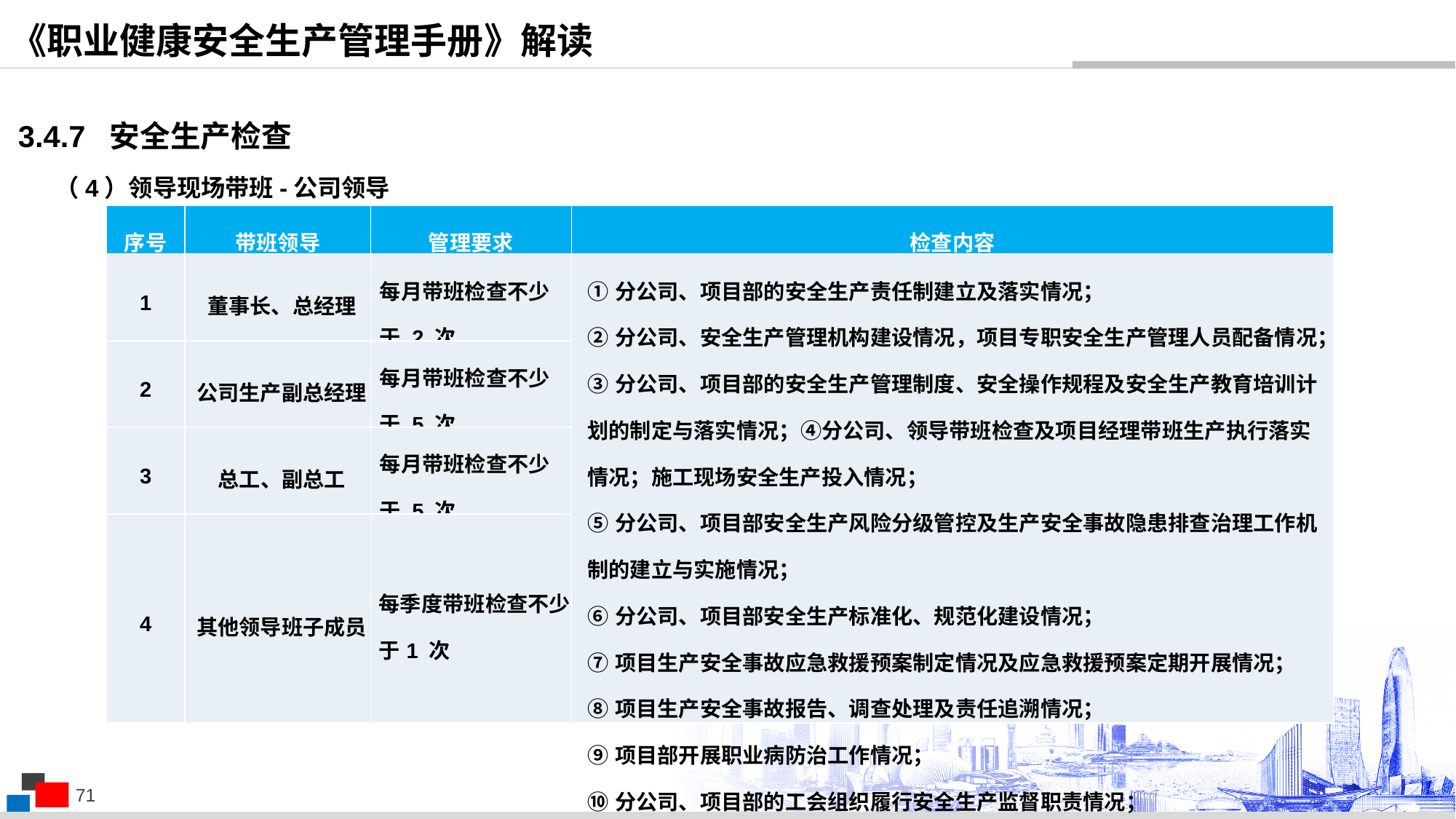

《职业健康安全生产管理手册》解读
3.4.7  安全生产检查
（4）领导现场带班-公司领导
| 序号 | 带班领导 | 管理要求 | 检查内容 |
| --- | --- | --- | --- |
| 1 | 董事长、总经理 | 每月带班检查不少于 2 次 | ①分公司、项目部的安全生产责任制建立及落实情况； ②分公司、安全生产管理机构建设情况，项目专职安全生产管理人员配备情况； ③分公司、项目部的安全生产管理制度、安全操作规程及安全生产教育培训计划的制定与落实情况；④分公司、领导带班检查及项目经理带班生产执行落实情况；施工现场安全生产投入情况； ⑤分公司、项目部安全生产风险分级管控及生产安全事故隐患排查治理工作机制的建立与实施情况； ⑥分公司、项目部安全生产标准化、规范化建设情况； ⑦项目生产安全事故应急救援预案制定情况及应急救援预案定期开展情况； ⑧项目生产安全事故报告、调查处理及责任追溯情况； ⑨项目部开展职业病防治工作情况； ⑩分公司、项目部的工会组织履行安全生产监督职责情况； |
| 2 | 公司生产副总经理 | 每月带班检查不少于 5 次 |  |
| 3 | 总工、副总工 | 每月带班检查不少于 5 次 |  |
| 4 | 其他领导班子成员 | 每季度带班检查不少于1 次 |  |